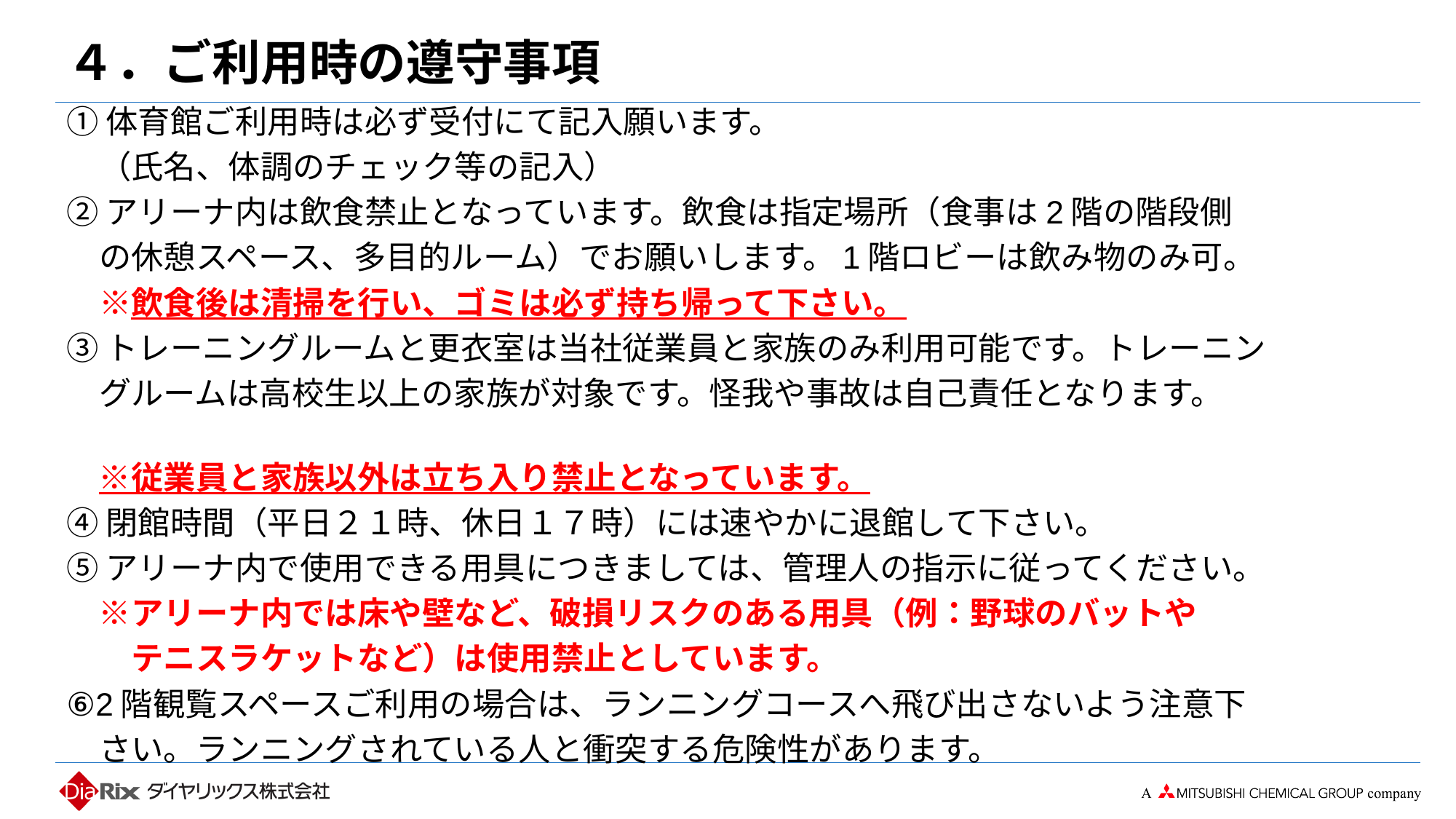

# ４．ご利用時の遵守事項
①体育館ご利用時は必ず受付にて記入願います。
　（氏名、体調のチェック等の記入）
②アリーナ内は飲食禁止となっています。飲食は指定場所（食事は2階の階段側
　の休憩スペース、多目的ルーム）でお願いします。1階ロビーは飲み物のみ可。
　※飲食後は清掃を行い、ゴミは必ず持ち帰って下さい。
③トレーニングルームと更衣室は当社従業員と家族のみ利用可能です。トレーニン
　グルームは高校生以上の家族が対象です。怪我や事故は自己責任となります。
　※従業員と家族以外は立ち入り禁止となっています。
④閉館時間（平日２１時、休日１７時）には速やかに退館して下さい。
⑤アリーナ内で使用できる用具につきましては、管理人の指示に従ってください。
　※アリーナ内では床や壁など、破損リスクのある用具（例：野球のバットや
　　テニスラケットなど）は使用禁止としています。
⑥2階観覧スペースご利用の場合は、ランニングコースへ飛び出さないよう注意下
　さい。ランニングされている人と衝突する危険性があります。